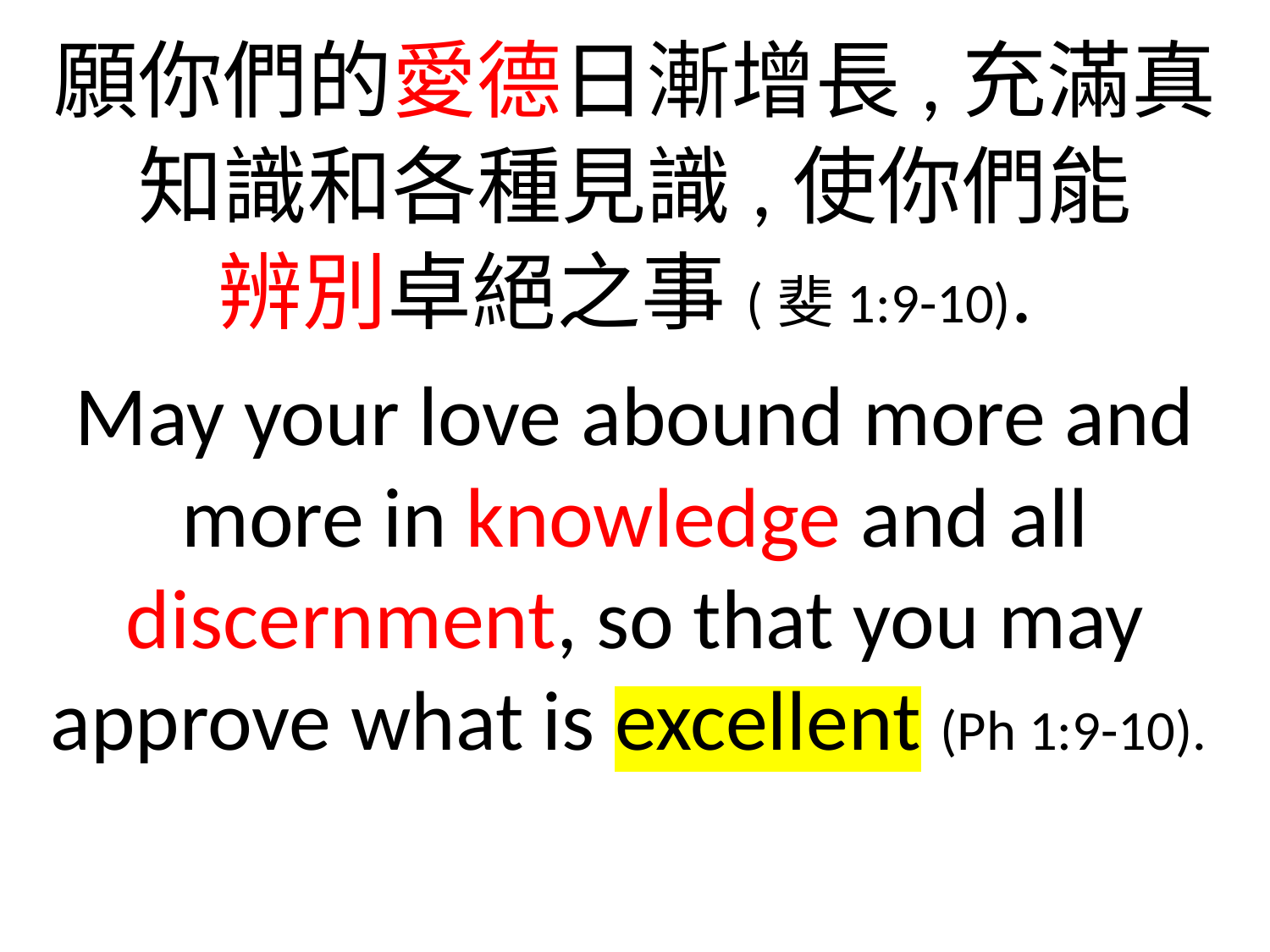

願你們的愛德日漸增長,充滿真知識和各種見識,使你們能
辨別卓絕之事(斐1:9-10).
May your love abound more and more in knowledge and all discernment, so that you may approve what is excellent (Ph 1:9-10).